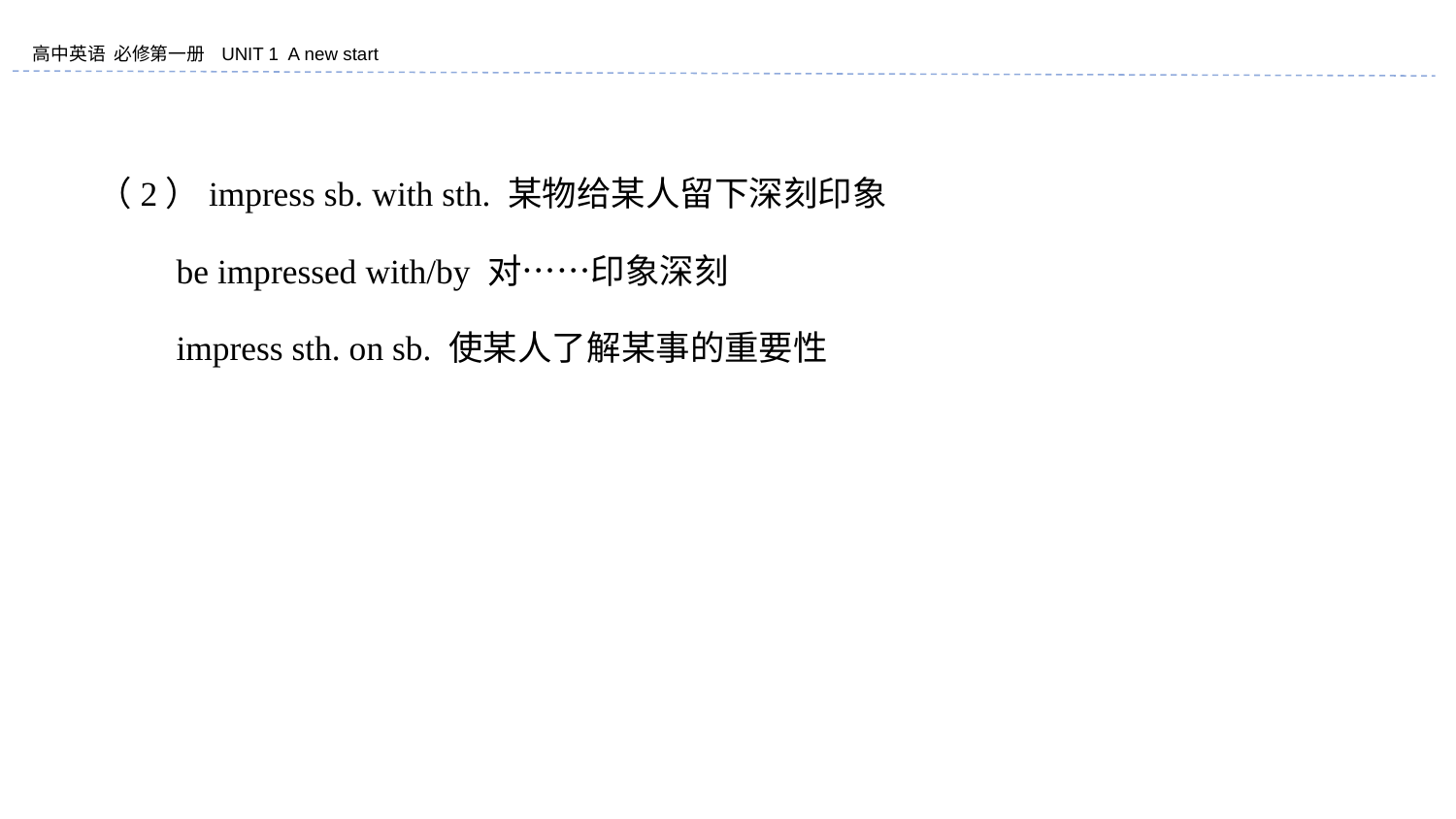

（2）impress sb. with sth. 某物给某人留下深刻印象
         be impressed with/by 对……印象深刻
         impress sth. on sb. 使某人了解某事的重要性